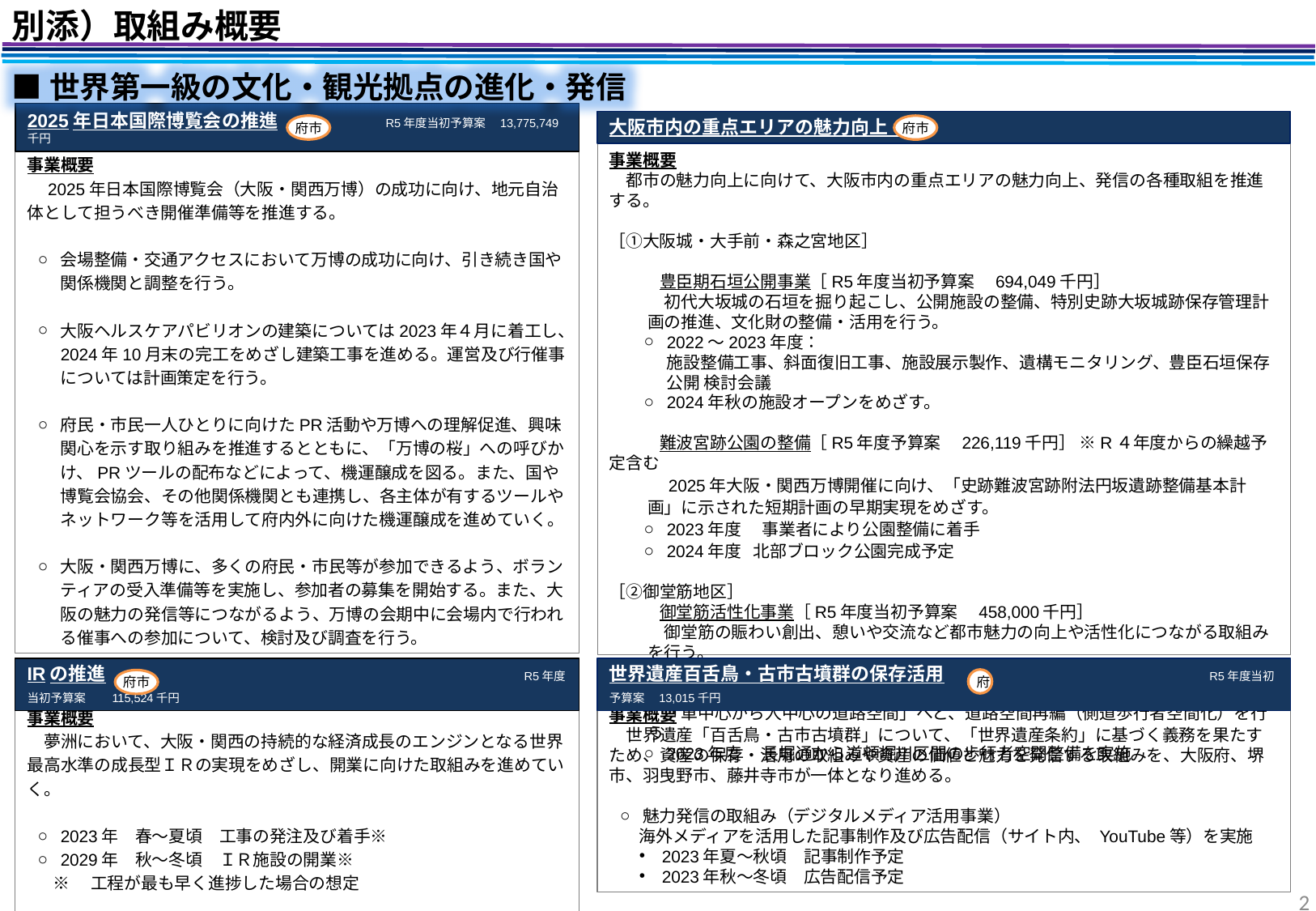

別添）取組み概要
■世界第一級の文化・観光拠点の進化・発信
2025年日本国際博覧会の推進 　　　　　　   R5年度当初予算案　13,775,749千円
大阪市内の重点エリアの魅力向上
府市

府市

事業概要
　都市の魅力向上に向けて、大阪市内の重点エリアの魅力向上、発信の各種取組を推進する。

［①大阪城・大手前・森之宮地区］
　　　豊臣期石垣公開事業［R5年度当初予算案　694,049千円］
　初代大坂城の石垣を掘り起こし、公開施設の整備、特別史跡大坂城跡保存管理計画の推進、文化財の整備・活用を行う。
2022～2023年度：
施設整備工事、斜面復旧工事、施設展示製作、遺構モニタリング、豊臣石垣保存公開 検討会議
2024年秋の施設オープンをめざす。
　　　難波宮跡公園の整備［R5年度予算案　226,119千円］ ※R４年度からの繰越予定含む
　2025年大阪・関西万博開催に向け、「史跡難波宮跡附法円坂遺跡整備基本計画」に示された短期計画の早期実現をめざす。
2023年度　 事業者により公園整備に着手
2024年度   北部ブロック公園完成予定

［②御堂筋地区］
　　　御堂筋活性化事業［R5年度当初予算案　458,000千円］
　御堂筋の賑わい創出、憩いや交流など都市魅力の向上や活性化につながる取組みを行う。
2023年度    公民連携による取組みの推進
　　　御堂筋の空間再編［R5年度当初予算案　1,904,000千円］
　「車中心から人中心の道路空間」へと、道路空間再編（側道歩行者空間化）を行う
2023年度　 長堀通から道頓堀川区間の歩行者空間整備を実施
事業概要
　2025年日本国際博覧会（大阪・関西万博）の成功に向け、地元自治体として担うべき開催準備等を推進する。

会場整備・交通アクセスにおいて万博の成功に向け、引き続き国や関係機関と調整を行う。

大阪ヘルスケアパビリオンの建築については2023年４月に着工し、2024年10月末の完工をめざし建築工事を進める。運営及び行催事については計画策定を行う。

府民・市民一人ひとりに向けたPR活動や万博への理解促進、興味関心を示す取り組みを推進するとともに、「万博の桜」への呼びかけ、PRツールの配布などによって、機運醸成を図る。また、国や博覧会協会、その他関係機関とも連携し、各主体が有するツールやネットワーク等を活用して府内外に向けた機運醸成を進めていく。

大阪・関西万博に、多くの府民・市民等が参加できるよう、ボランティアの受入準備等を実施し、参加者の募集を開始する。また、大阪の魅力の発信等につながるよう、万博の会期中に会場内で行われる催事への参加について、検討及び調査を行う。
世界遺産百舌鳥・古市古墳群の保存活用　　　　　　　　　　　　　　R5年度当初予算案　13,015千円
IRの推進　　　　　　　　　　　　　　　　　　　　　　 R5年度当初予算案　　115,524千円
府市

府
事業概要
　世界遺産「百舌鳥・古市古墳群」について、「世界遺産条約」に基づく義務を果たすため、資産の保存・活用の取組みや資産の価値と魅力を発信する取組みを、大阪府、堺市、羽曳野市、藤井寺市が一体となり進める。

魅力発信の取組み（デジタルメディア活用事業）
    海外メディアを活用した記事制作及び広告配信（サイト内、 YouTube等）を実施
2023年夏～秋頃　記事制作予定
2023年秋～冬頃　広告配信予定
事業概要
　夢洲において、大阪・関西の持続的な経済成長のエンジンとなる世界最高水準の成長型ＩＲの実現をめざし、開業に向けた取組みを進めていく。

2023年　春～夏頃　工事の発注及び着手※
2029年　秋～冬頃　ＩＲ施設の開業※
    ※　工程が最も早く進捗した場合の想定

2